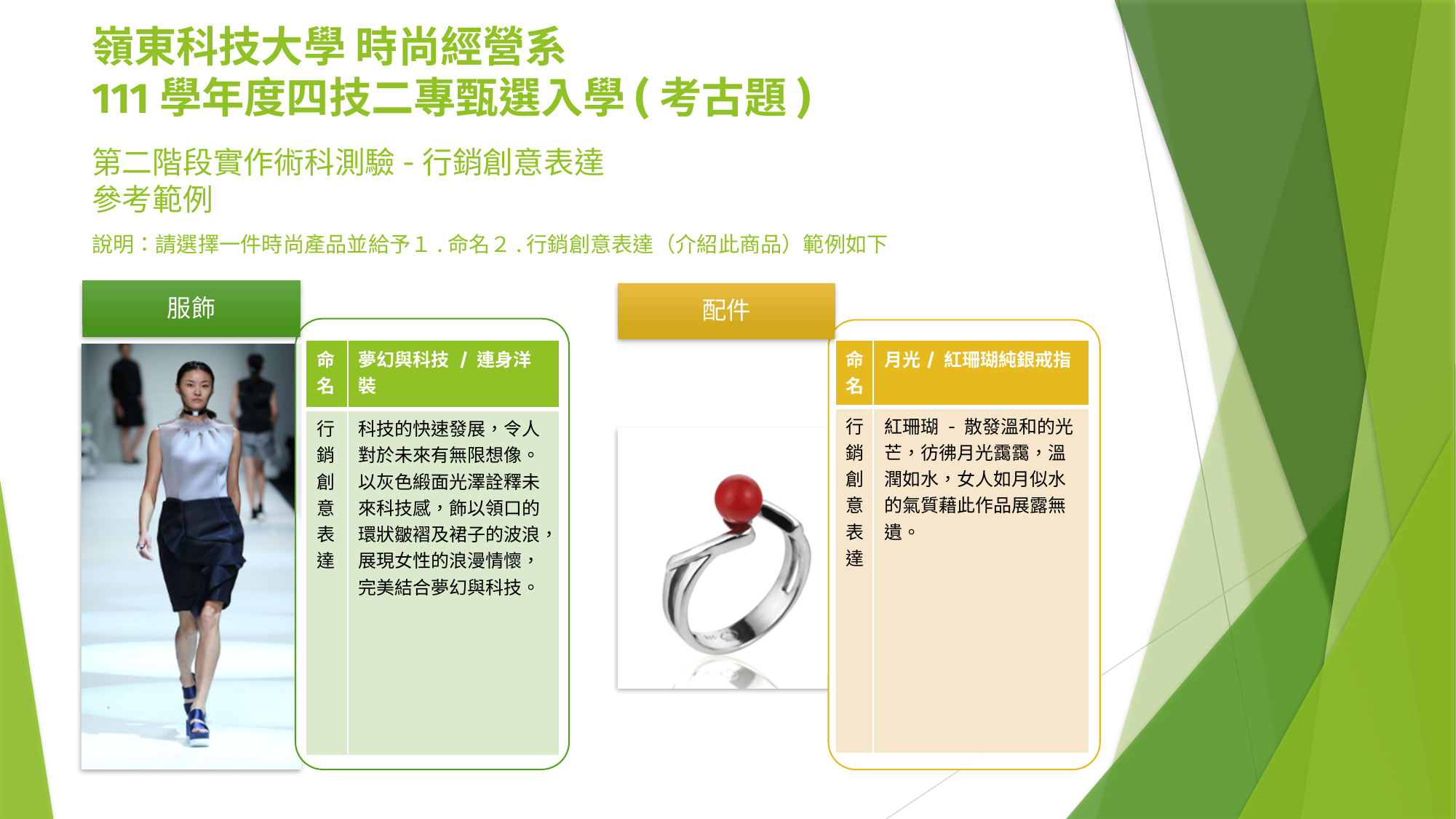

# 嶺東科技大學 時尚經營系 111學年度四技二專甄選入學(考古題)
第二階段實作術科測驗-行銷創意表達
參考範例

說明：請選擇一件時尚產品並給予１.命名２.行銷創意表達（介紹此商品）範例如下

服飾

配件
| 命名 | 夢幻與科技 / 連身洋裝 |
| --- | --- |
| 行銷創意表達 | 科技的快速發展，令人對於未來有無限想像。 以灰色緞面光澤詮釋未來科技感，飾以領口的環狀皺褶及裙子的波浪，展現女性的浪漫情懷，完美結合夢幻與科技。 |
| 命名 | 月光/ 紅珊瑚純銀戒指 |
| --- | --- |
| 行銷創意表達 | 紅珊瑚 - 散發溫和的光芒，彷彿月光靄靄，溫潤如水，女人如月似水的氣質藉此作品展露無遺。 |